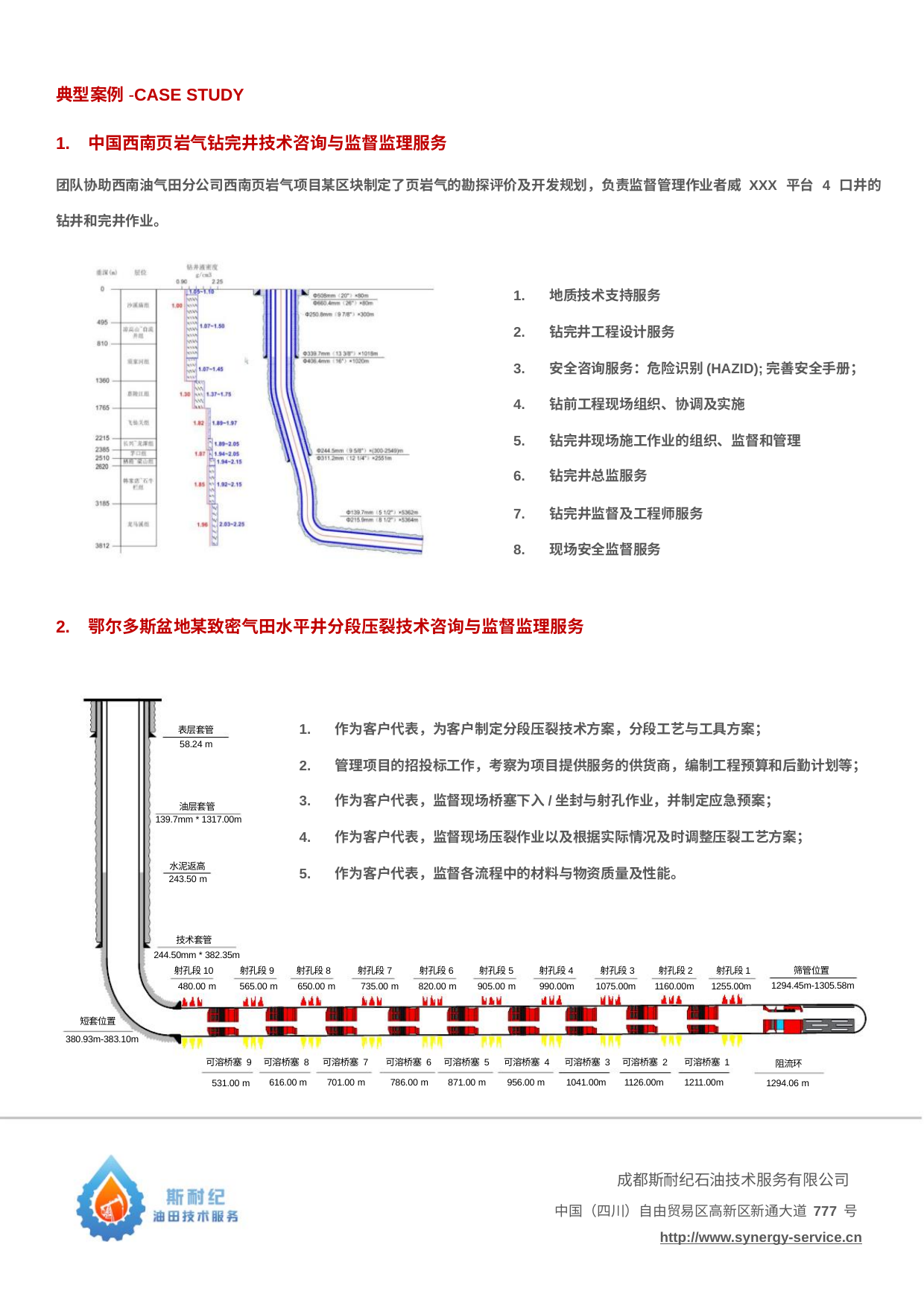

典型案例-CASE STUDY
1. 中国西南页岩气钻完井技术咨询与监督监理服务
团队协助西南油气田分公司西南页岩气项目某区块制定了页岩气的勘探评价及开发规划，负责监督管理作业者威 XXX 平台 4 口井的
钻井和完井作业。
1. 地质技术支持服务
2. 钻完井工程设计服务
3. 安全咨询服务：危险识别(HAZID);完善安全手册；
4. 钻前工程现场组织、协调及实施
5. 钻完井现场施工作业的组织、监督和管理
6. 钻完井总监服务
7. 钻完井监督及工程师服务
8. 现场安全监督服务
2. 鄂尔多斯盆地某致密气田水平井分段压裂技术咨询与监督监理服务
1. 作为客户代表，为客户制定分段压裂技术方案，分段工艺与工具方案；
表层套管
58.24 m
2. 管理项目的招投标工作，考察为项目提供服务的供货商，编制工程预算和后勤计划等；
3. 作为客户代表，监督现场桥塞下入/坐封与射孔作业，并制定应急预案；
4. 作为客户代表，监督现场压裂作业以及根据实际情况及时调整压裂工艺方案；
5. 作为客户代表，监督各流程中的材料与物资质量及性能。
油层套管
139.7mm * 1317.00m
水泥返高
243.50 m
技术套管
244.50mm * 382.35m
筛管位置
射孔段10
射孔段9
射孔段8
射孔段7
射孔段6
射孔段5
射孔段4
射孔段3
射孔段2
射孔段1
1294.45m-1305.58m
1075.00m
1160.00m
1255.00m
480.00 m
565.00 m
650.00 m
735.00 m
820.00 m
905.00 m
990.00m
短套位置
380.93m-383.10m
可溶桥塞 9
可溶桥塞 8
616.00 m
可溶桥塞 7
701.00 m
可溶桥塞 6
786.00 m
可溶桥塞 5
871.00 m
可溶桥塞 4
956.00 m
可溶桥塞 3
1041.00m
可溶桥塞 2
1126.00m
可溶桥塞 1
1211.00m
阻流环
531.00 m
1294.06 m
成都斯耐纪石油技术服务有限公司
中国（四川）自由贸易区高新区新通大道 777 号
http://www.synergy-service.cn